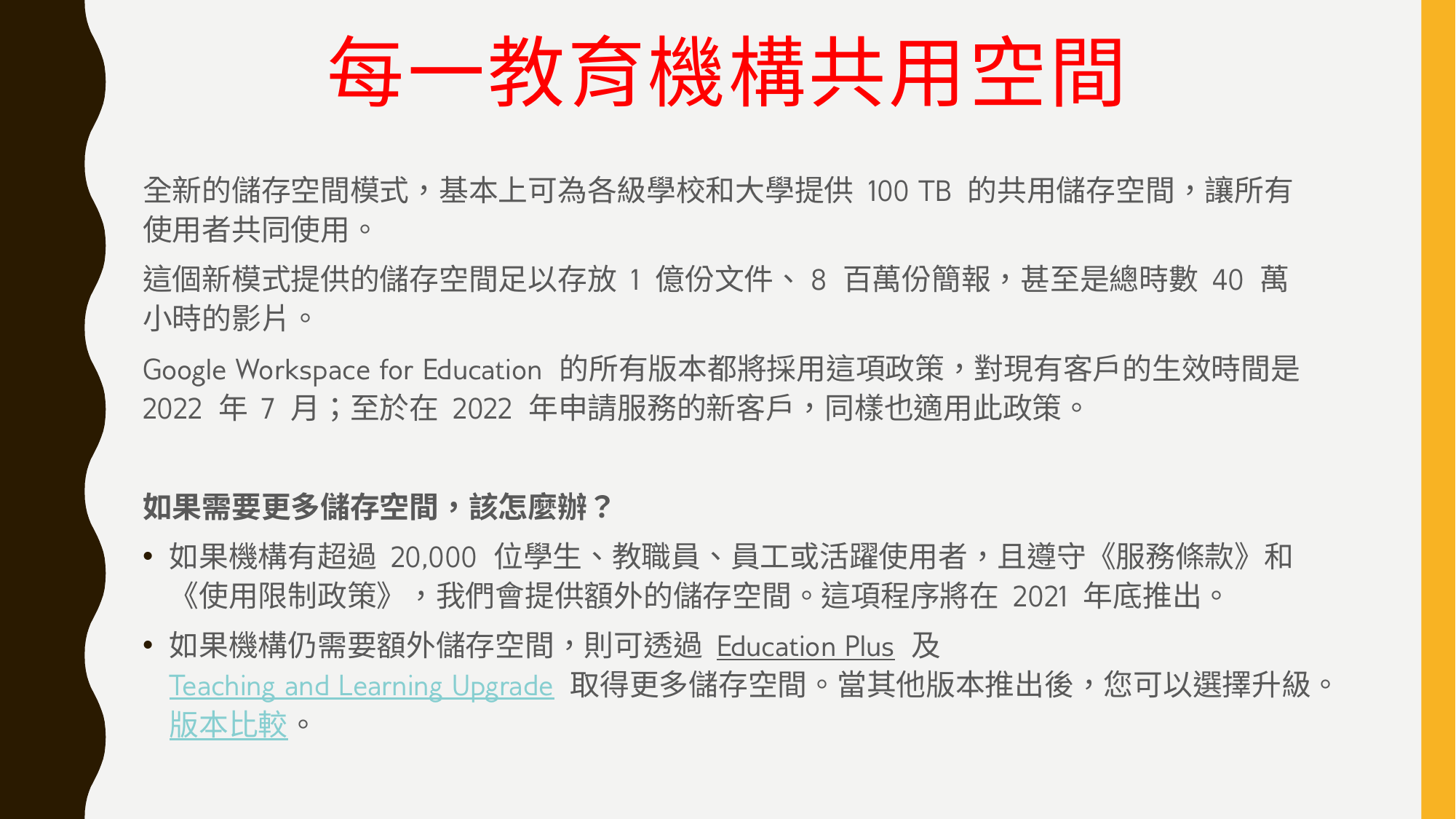

# 每一教育機構共用空間
全新的儲存空間模式，基本上可為各級學校和大學提供 100 TB 的共用儲存空間，讓所有使用者共同使用。
這個新模式提供的儲存空間足以存放 1 億份文件、8 百萬份簡報，甚至是總時數 40 萬小時的影片。
Google Workspace for Education 的所有版本都將採用這項政策，對現有客戶的生效時間是 2022 年 7 月；至於在 2022 年申請服務的新客戶，同樣也適用此政策。

如果需要更多儲存空間，該怎麼辦？
如果機構有超過 20,000 位學生、教職員、員工或活躍使用者，且遵守《服務條款》和《使用限制政策》，我們會提供額外的儲存空間。這項程序將在 2021 年底推出。
如果機構仍需要額外儲存空間，則可透過 Education Plus 及 Teaching and Learning Upgrade 取得更多儲存空間。當其他版本推出後，您可以選擇升級。版本比較。